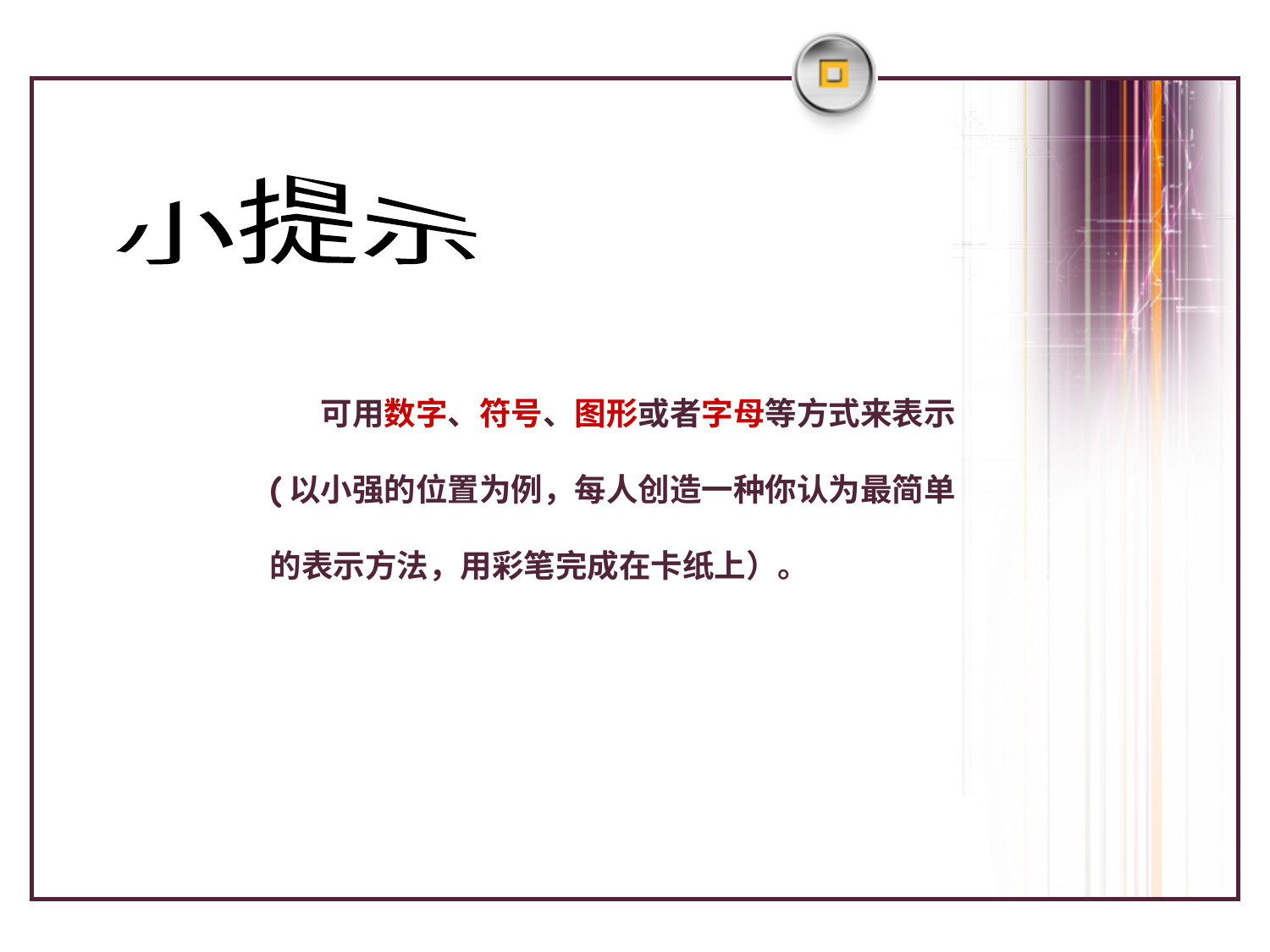

小提示
      可用数字、符号、图形或者字母等方式来表示
(以小强的位置为例，每人创造一种你认为最简单
的表示方法，用彩笔完成在卡纸上）。